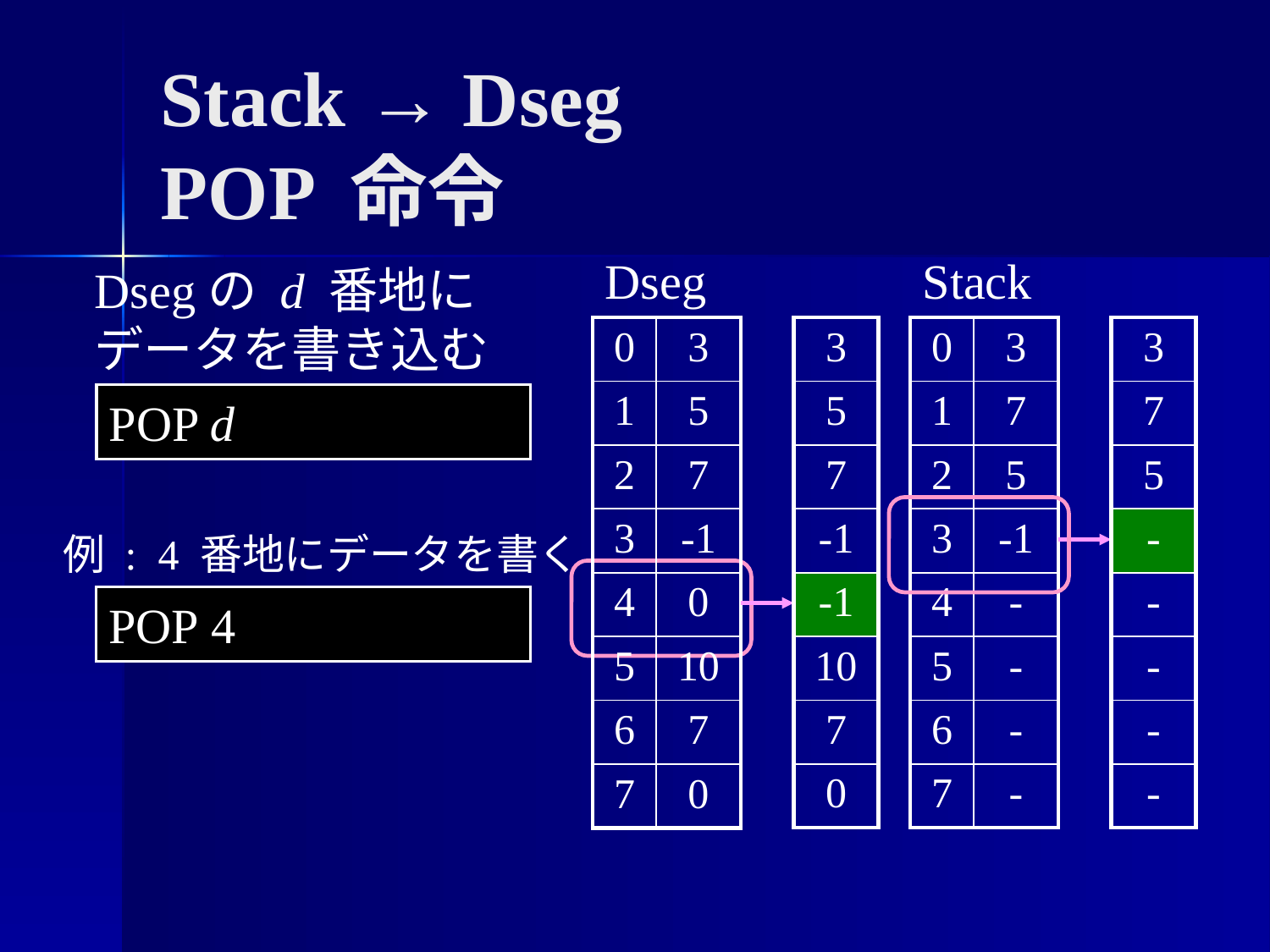

Stack → Dseg
POP 命令
Dseg
Stack
Dsegの d 番地に
データを書き込む
| 0 | 3 |
| --- | --- |
| 1 | 5 |
| 2 | 7 |
| 3 | -1 |
| 4 | 0 |
| 5 | 10 |
| 6 | 7 |
| 7 | 0 |
| 3 |
| --- |
| 5 |
| 7 |
| -1 |
| -1 |
| 10 |
| 7 |
| 0 |
| 0 | 3 |
| --- | --- |
| 1 | 7 |
| 2 | 5 |
| 3 | -1 |
| 4 | - |
| 5 | - |
| 6 | - |
| 7 | - |
| 3 |
| --- |
| 7 |
| 5 |
| - |
| - |
| - |
| - |
| - |
POP d

例 :  4 番地にデータを書く

POP 4